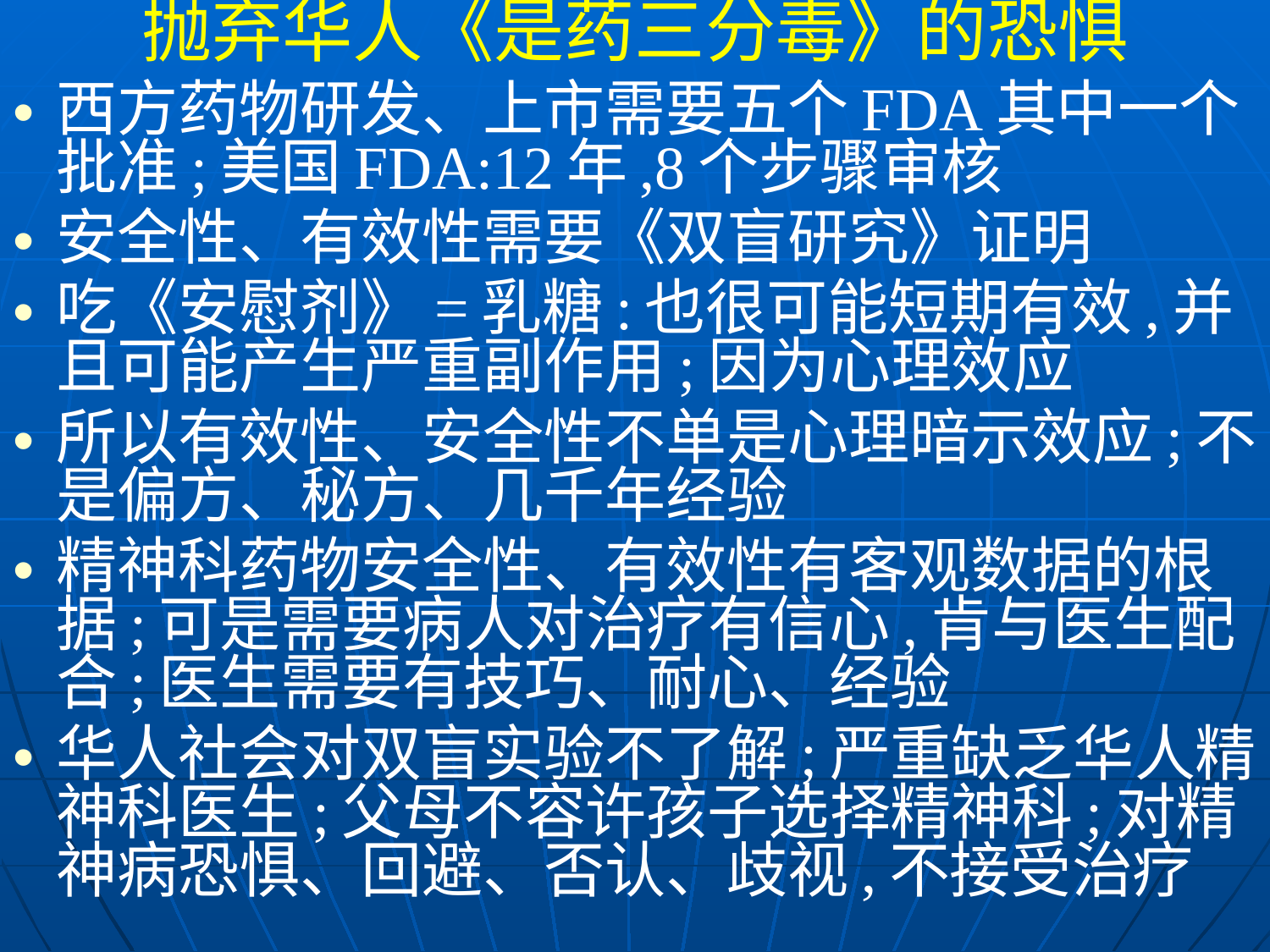

抛弃华人《是药三分毒》的恐惧
西方药物研发、上市需要五个FDA其中一个批准;美国FDA:12年,8个步骤审核
安全性、有效性需要《双盲研究》证明
吃《安慰剂》=乳糖:也很可能短期有效,并且可能产生严重副作用;因为心理效应
所以有效性、安全性不单是心理暗示效应;不是偏方、秘方、几千年经验
精神科药物安全性、有效性有客观数据的根据;可是需要病人对治疗有信心,肯与医生配合;医生需要有技巧、耐心、经验
华人社会对双盲实验不了解;严重缺乏华人精神科医生;父母不容许孩子选择精神科;对精神病恐惧、回避、否认、歧视,不接受治疗